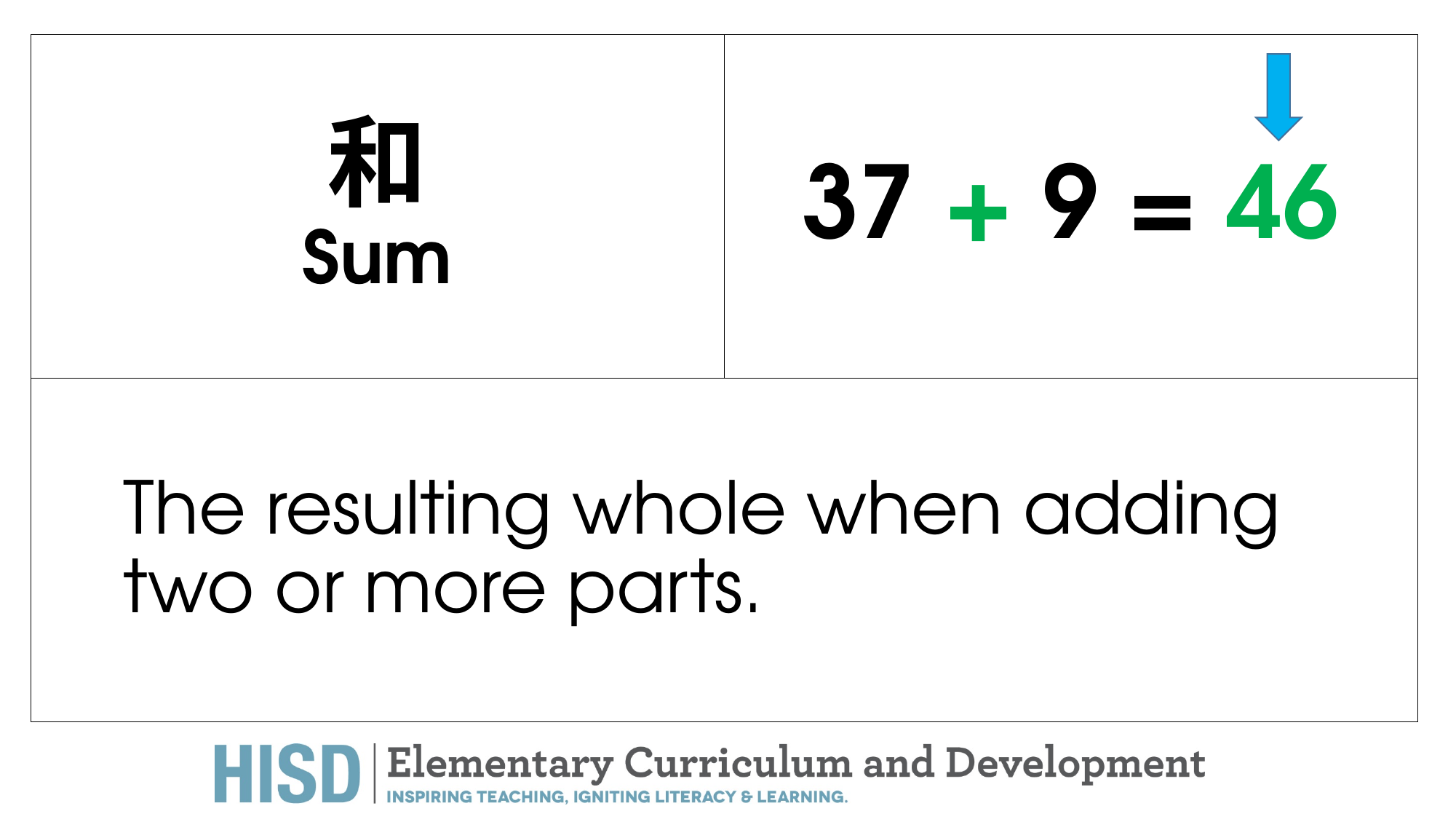

# 和 Sum
37 + 9 = 46

The resulting whole when adding two or more parts.